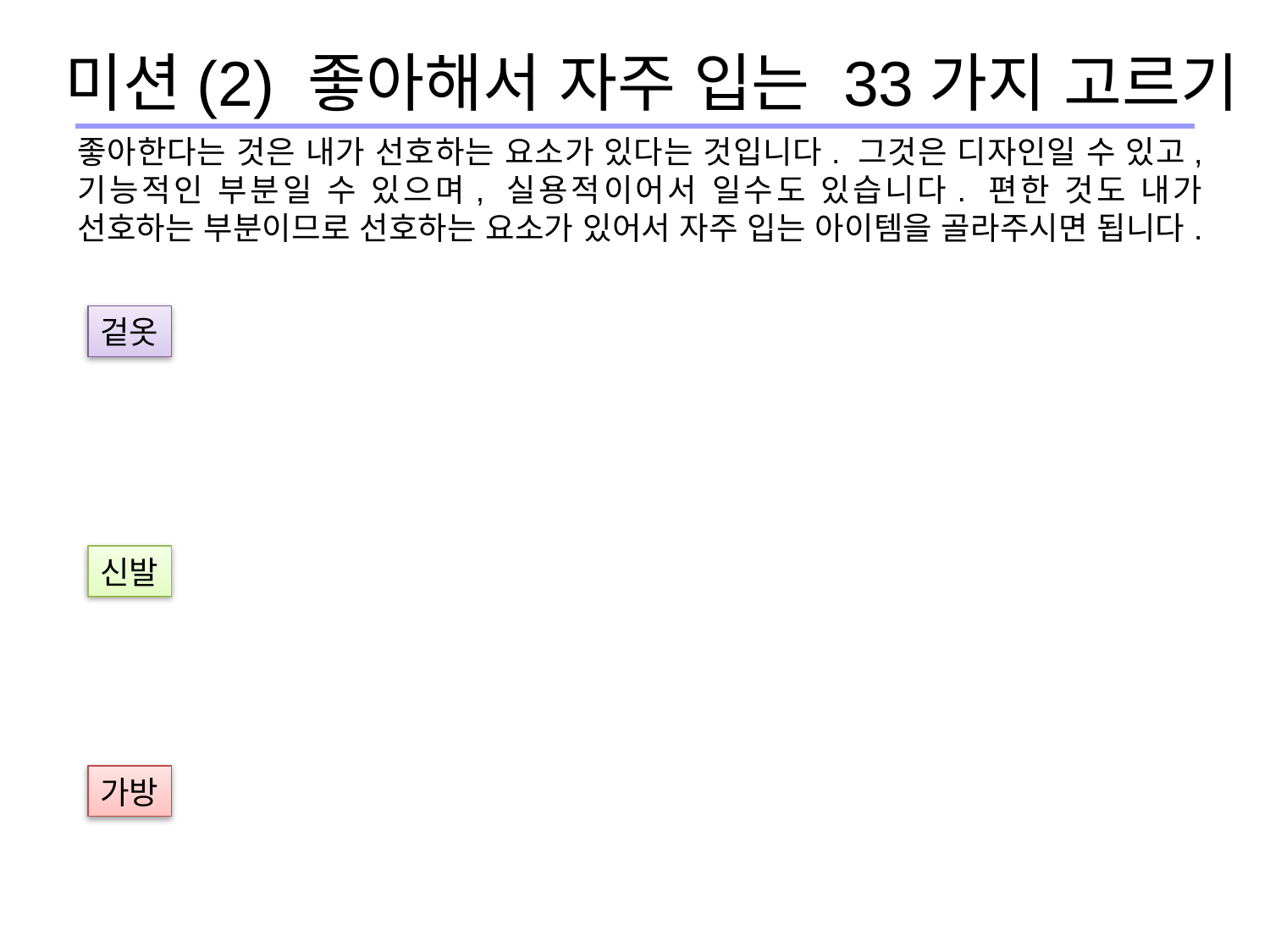

미션(2) 좋아해서 자주 입는 33가지 고르기
좋아한다는 것은 내가 선호하는 요소가 있다는 것입니다. 그것은 디자인일 수 있고, 기능적인 부분일 수 있으며, 실용적이어서 일수도 있습니다. 편한 것도 내가 선호하는 부분이므로 선호하는 요소가 있어서 자주 입는 아이템을 골라주시면 됩니다.
겉옷
신발
가방